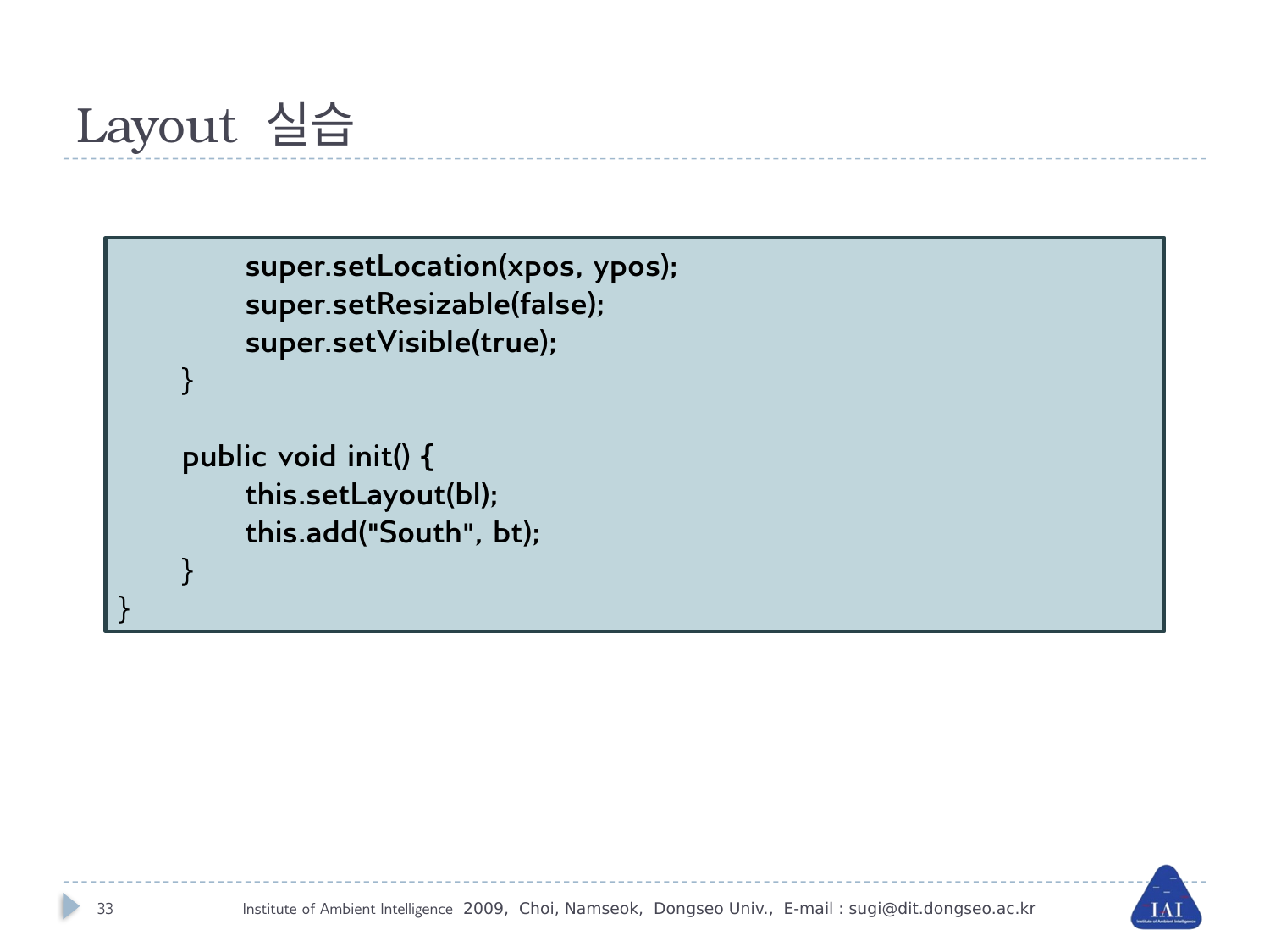

# Layout 실습

super.setLocation(xpos, ypos);
super.setResizable(false);
super.setVisible(true);
}

public void init() {
this.setLayout(bl);
this.add("South", bt);
}
}